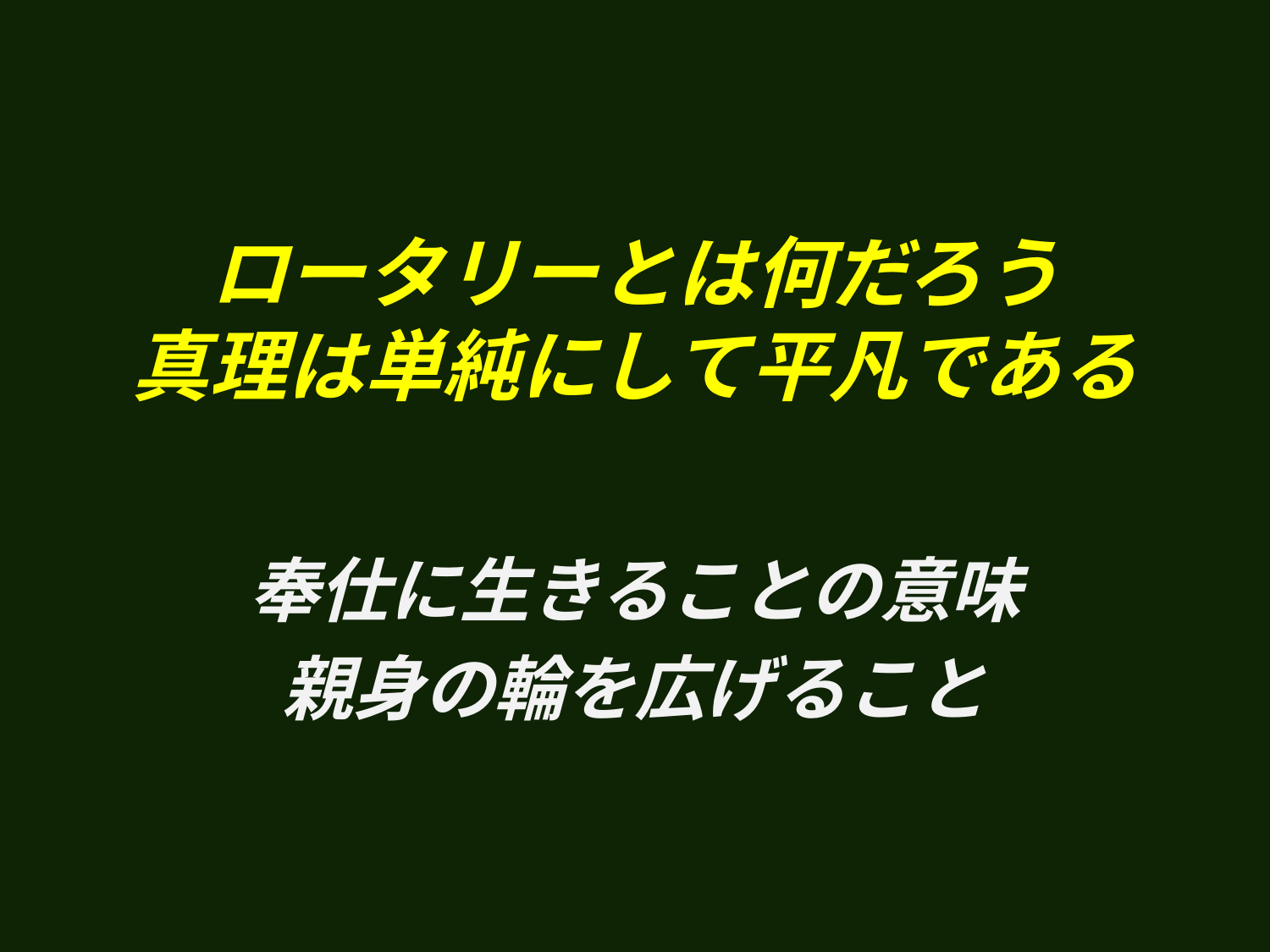

# ロータリーとは何だろう 真理は単純にして平凡である
奉仕に生きることの意味
親身の輪を広げること